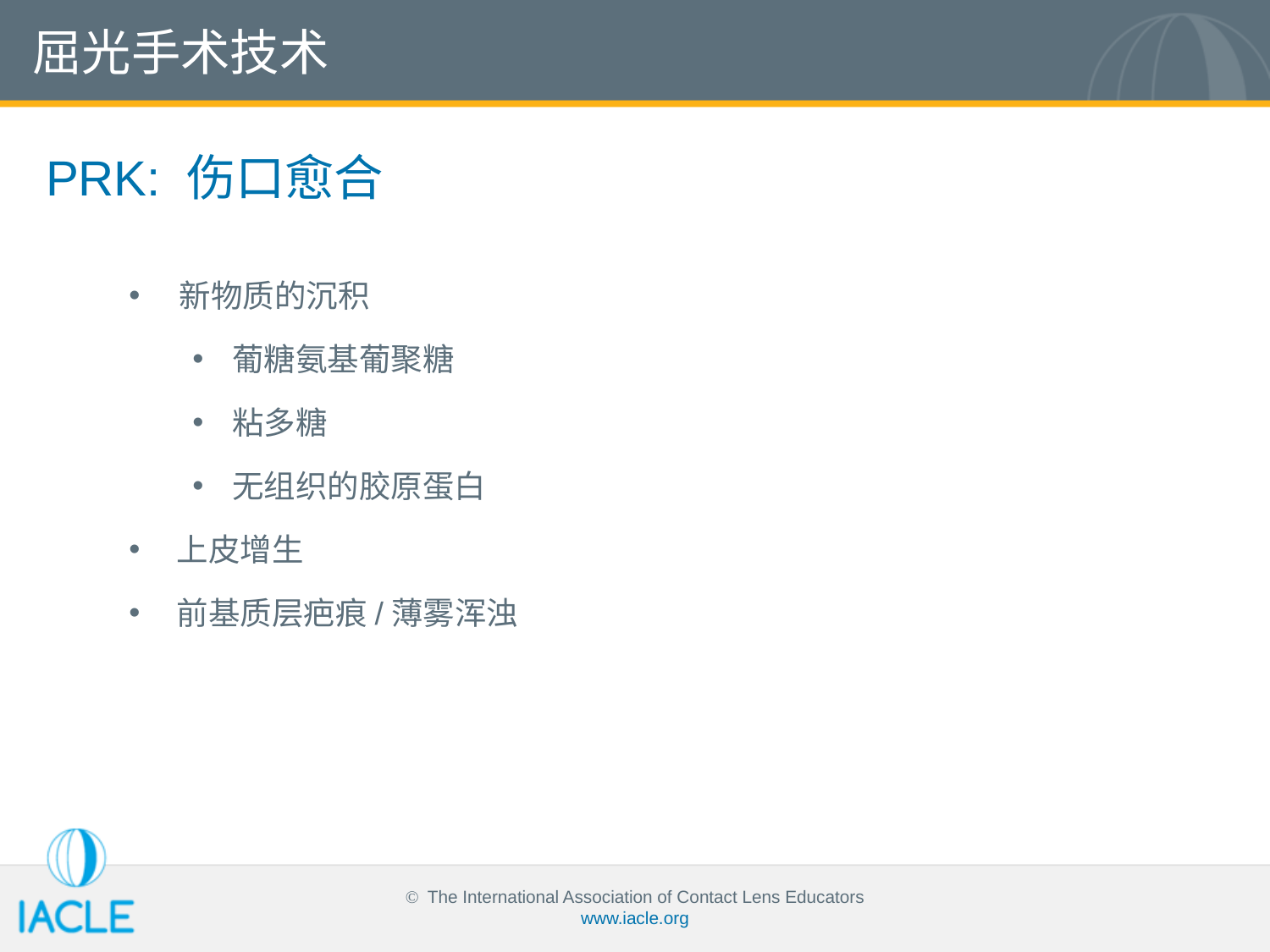

屈光手术技术
PRK: 伤口愈合
新物质的沉积
葡糖氨基葡聚糖
粘多糖
无组织的胶原蛋白
上皮增生
前基质层疤痕/薄雾浑浊